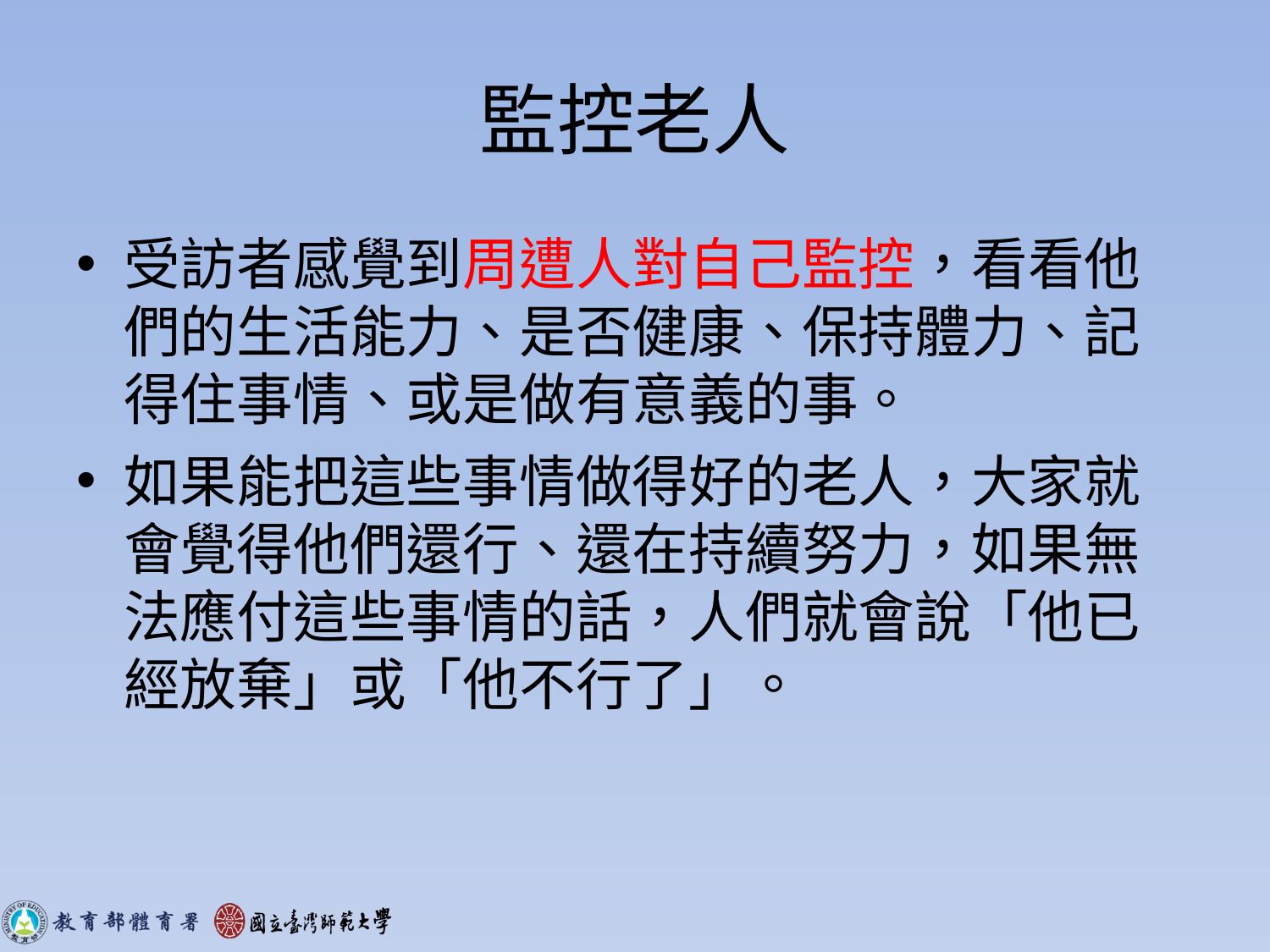

# 監控老人
受訪者感覺到周遭人對自己監控，看看他們的生活能力、是否健康、保持體力、記得住事情、或是做有意義的事。
如果能把這些事情做得好的老人，大家就會覺得他們還行、還在持續努力，如果無法應付這些事情的話，人們就會說「他已經放棄」或「他不行了」。